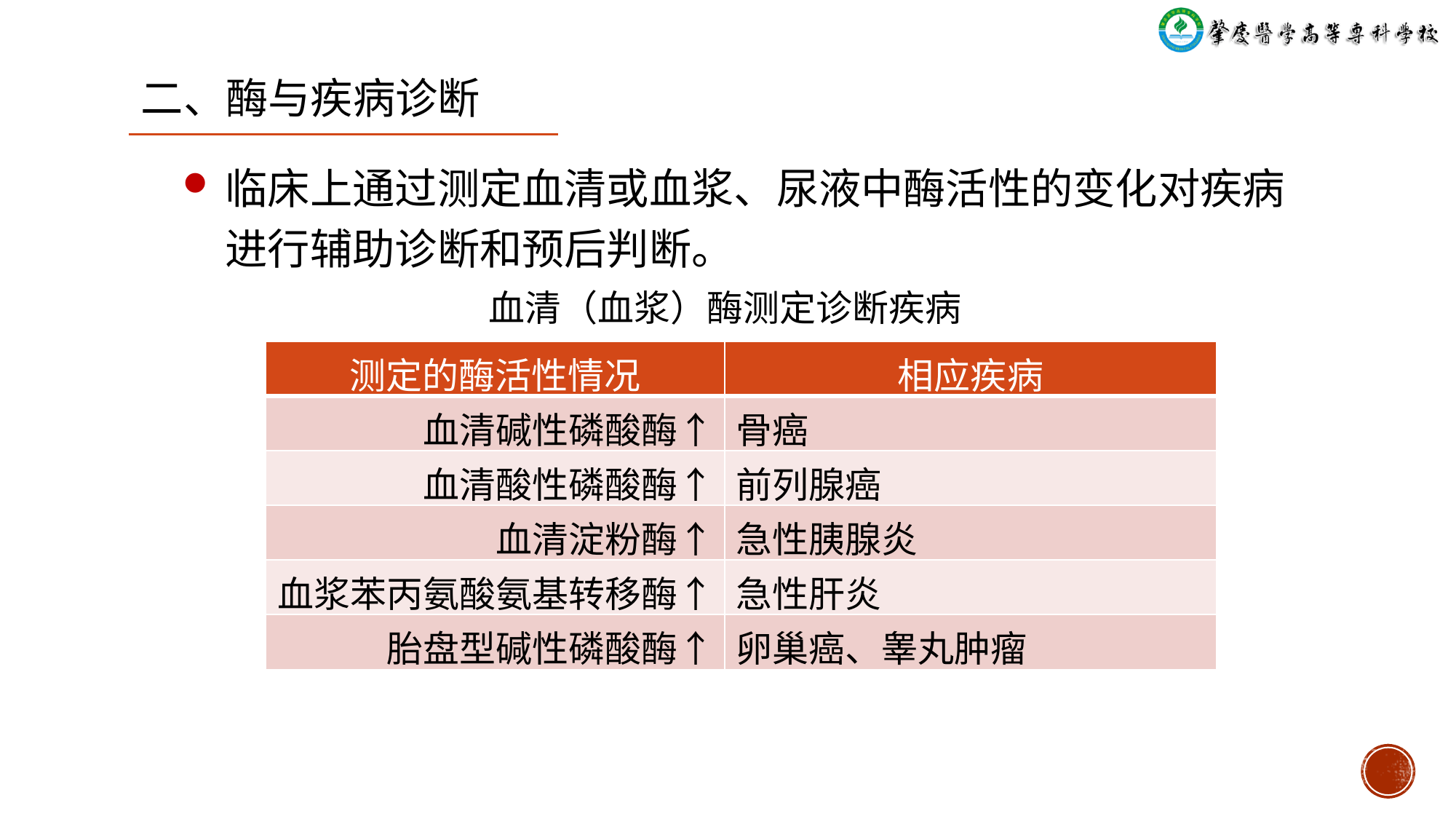

二、酶与疾病诊断
临床上通过测定血清或血浆、尿液中酶活性的变化对疾病进行辅助诊断和预后判断。
# 血清（血浆）酶测定诊断疾病
| 测定的酶活性情况 | 相应疾病 |
| --- | --- |
| 血清碱性磷酸酶↑ | 骨癌 |
| 血清酸性磷酸酶↑ | 前列腺癌 |
| 血清淀粉酶↑ | 急性胰腺炎 |
| 血浆苯丙氨酸氨基转移酶↑ | 急性肝炎 |
| 胎盘型碱性磷酸酶↑ | 卵巢癌、睾丸肿瘤 |